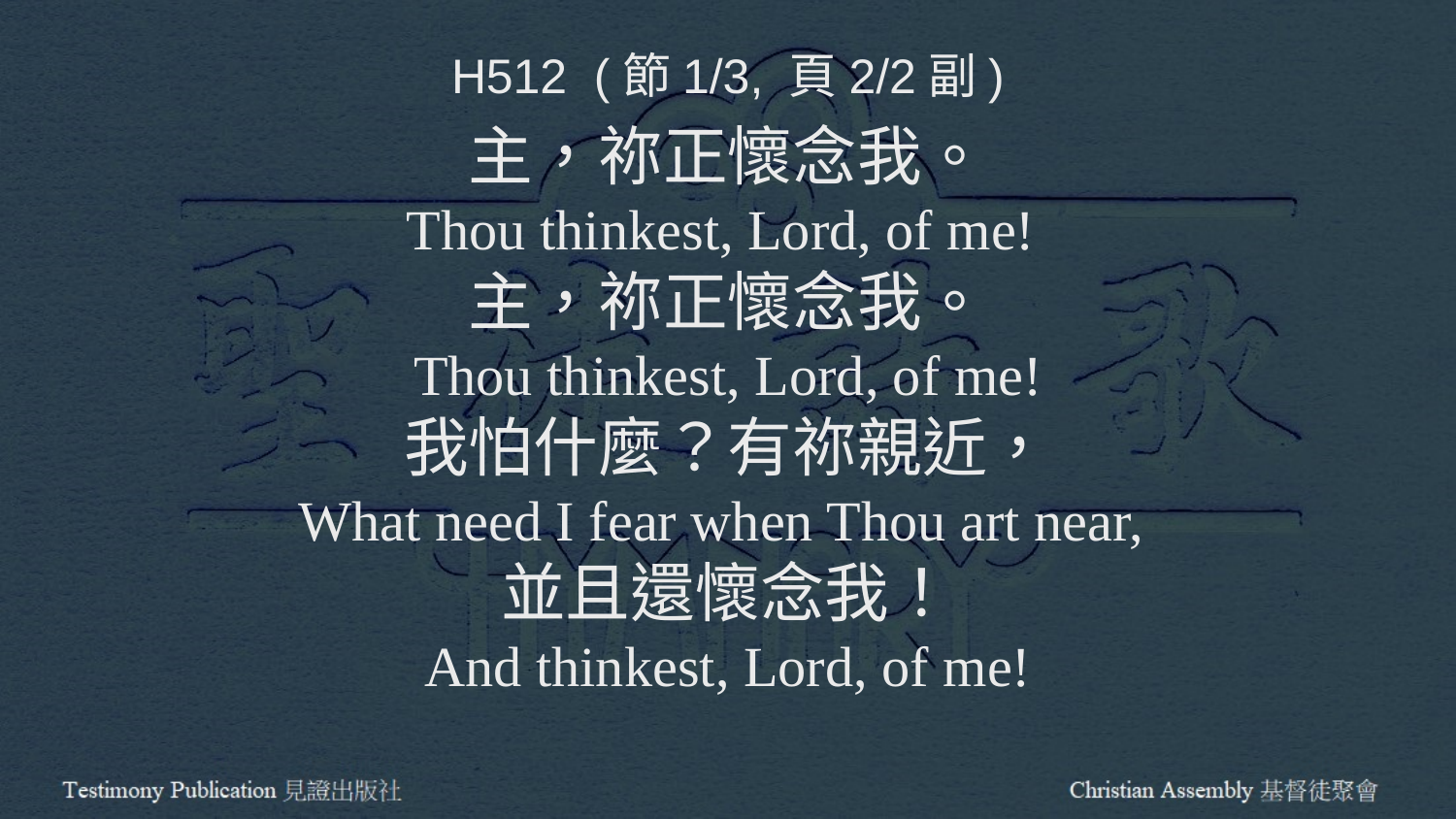

H512  (節1/3, 頁2/2副)
主，祢正懷念我。
Thou thinkest, Lord, of me!
主，祢正懷念我。
Thou thinkest, Lord, of me!
我怕什麼？有祢親近，
What need I fear when Thou art near,
並且還懷念我！
And thinkest, Lord, of me!